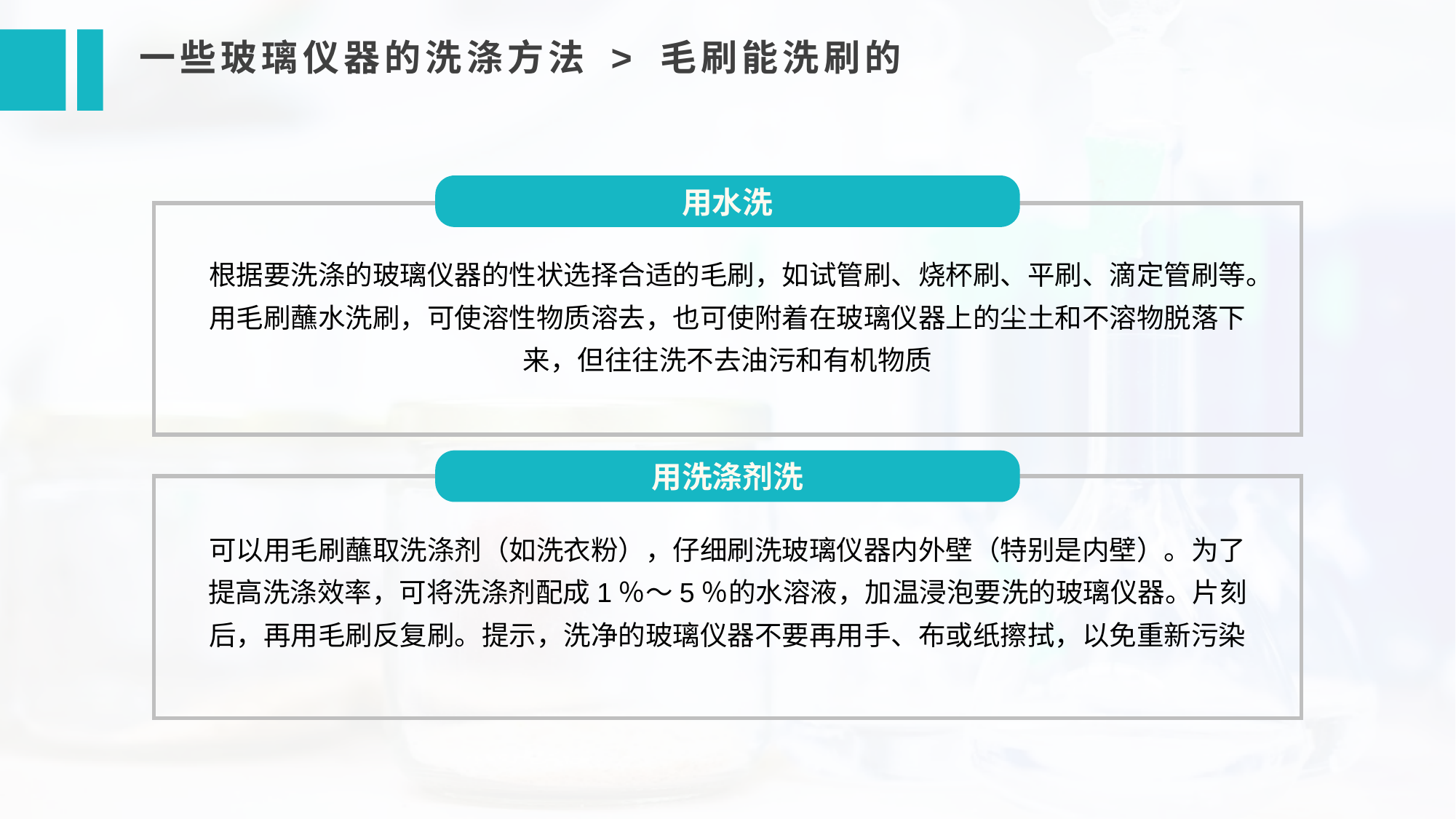

一些玻璃仪器的洗涤方法 > 毛刷能洗刷的
用水洗

根据要洗涤的玻璃仪器的性状选择合适的毛刷，如试管刷、烧杯刷、平刷、滴定管刷等。用毛刷蘸水洗刷，可使溶性物质溶去，也可使附着在玻璃仪器上的尘土和不溶物脱落下来，但往往洗不去油污和有机物质
用洗涤剂洗

可以用毛刷蘸取洗涤剂（如洗衣粉），仔细刷洗玻璃仪器内外壁（特别是内壁）。为了提高洗涤效率，可将洗涤剂配成1％～5％的水溶液，加温浸泡要洗的玻璃仪器。片刻后，再用毛刷反复刷。提示，洗净的玻璃仪器不要再用手、布或纸擦拭，以免重新污染